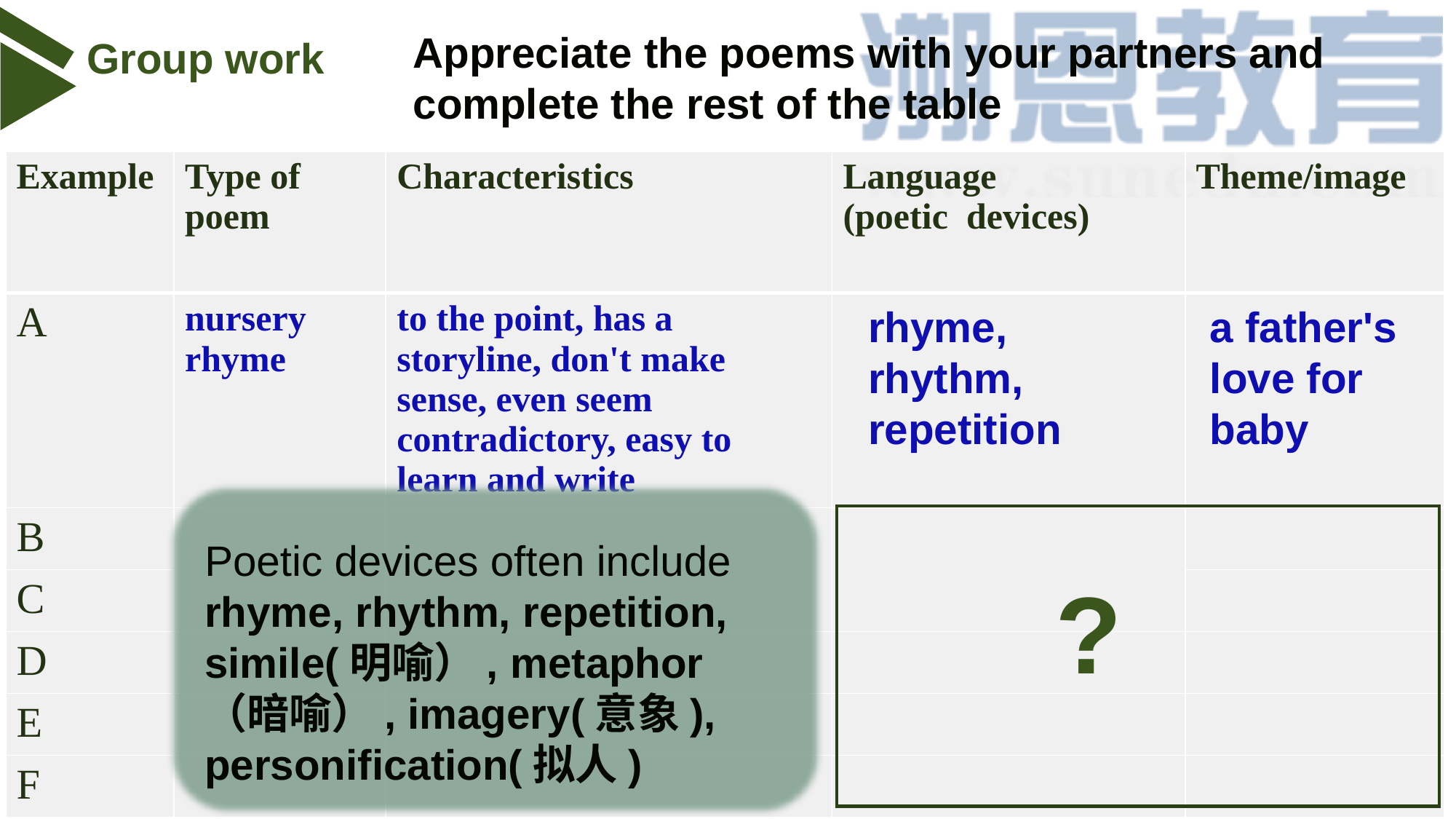

Appreciate the poems with your partners and complete the rest of the table
Group work

| Example | Type of poem | Characteristics | Language (poetic devices) | Theme/image |
| --- | --- | --- | --- | --- |
| A | nursery rhyme | to the point, has a storyline, don't make sense, even seem contradictory, easy to learn and write |  |  |
| B |  |  |  |  |
| C |  |  |  |  |
| D |  |  |  |  |
| E |  |  |  |  |
| F |  |  |  |  |
rhyme,
rhythm,
repetition
a father's love for baby

Poetic devices often include rhyme, rhythm, repetition, simile(明喻）, metaphor（暗喻）, imagery(意象), personification(拟人)

?